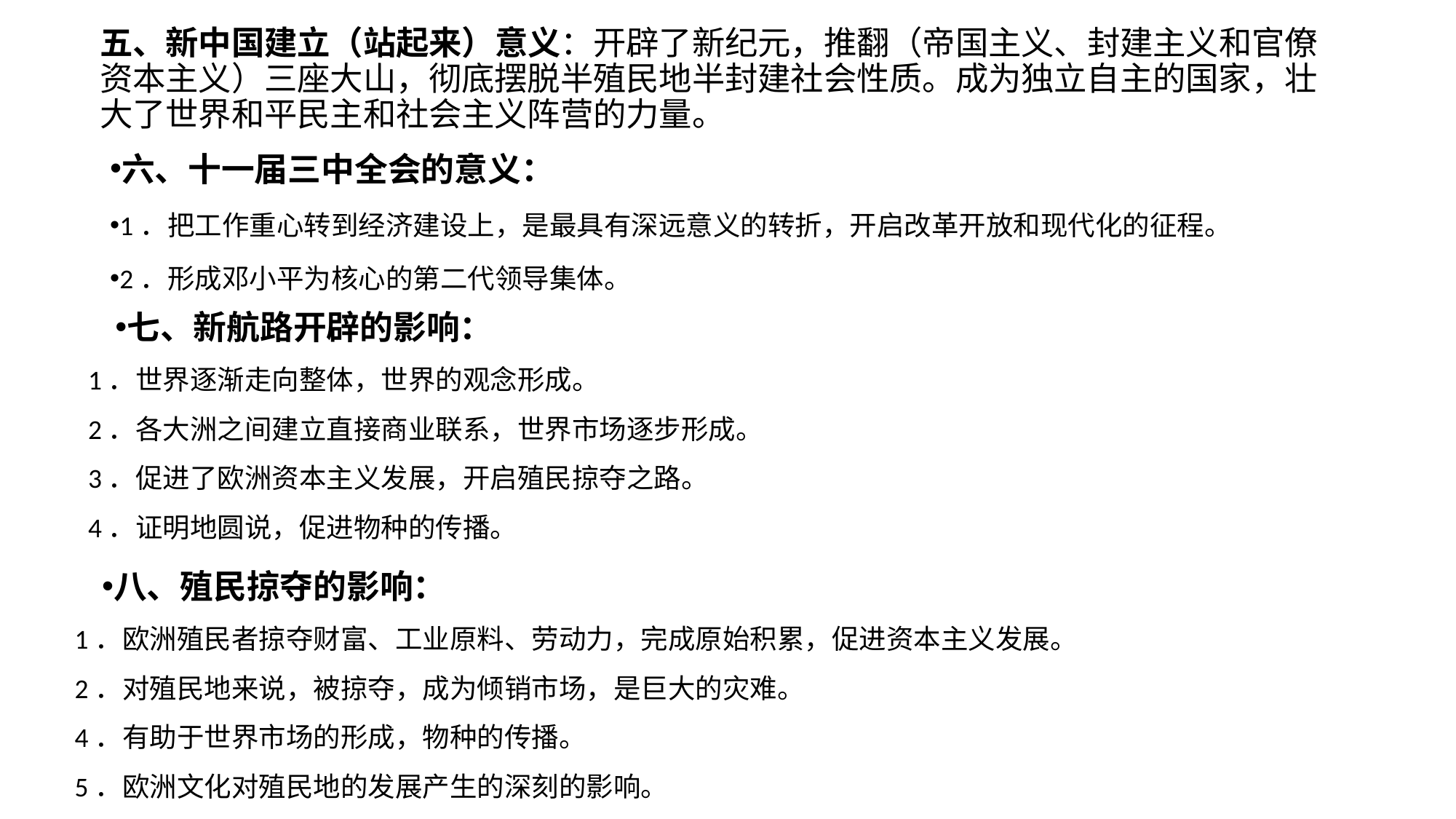

# 五、新中国建立（站起来）意义：开辟了新纪元，推翻（帝国主义、封建主义和官僚资本主义）三座大山，彻底摆脱半殖民地半封建社会性质。成为独立自主的国家，壮大了世界和平民主和社会主义阵营的力量。
六、十一届三中全会的意义：
1．把工作重心转到经济建设上，是最具有深远意义的转折，开启改革开放和现代化的征程。
2．形成邓小平为核心的第二代领导集体。

七、新航路开辟的影响：
1．世界逐渐走向整体，世界的观念形成。
2．各大洲之间建立直接商业联系，世界市场逐步形成。
3．促进了欧洲资本主义发展，开启殖民掠夺之路。
4．证明地圆说，促进物种的传播。
八、殖民掠夺的影响：
1．欧洲殖民者掠夺财富、工业原料、劳动力，完成原始积累，促进资本主义发展。
2．对殖民地来说，被掠夺，成为倾销市场，是巨大的灾难。
4．有助于世界市场的形成，物种的传播。
5．欧洲文化对殖民地的发展产生的深刻的影响。